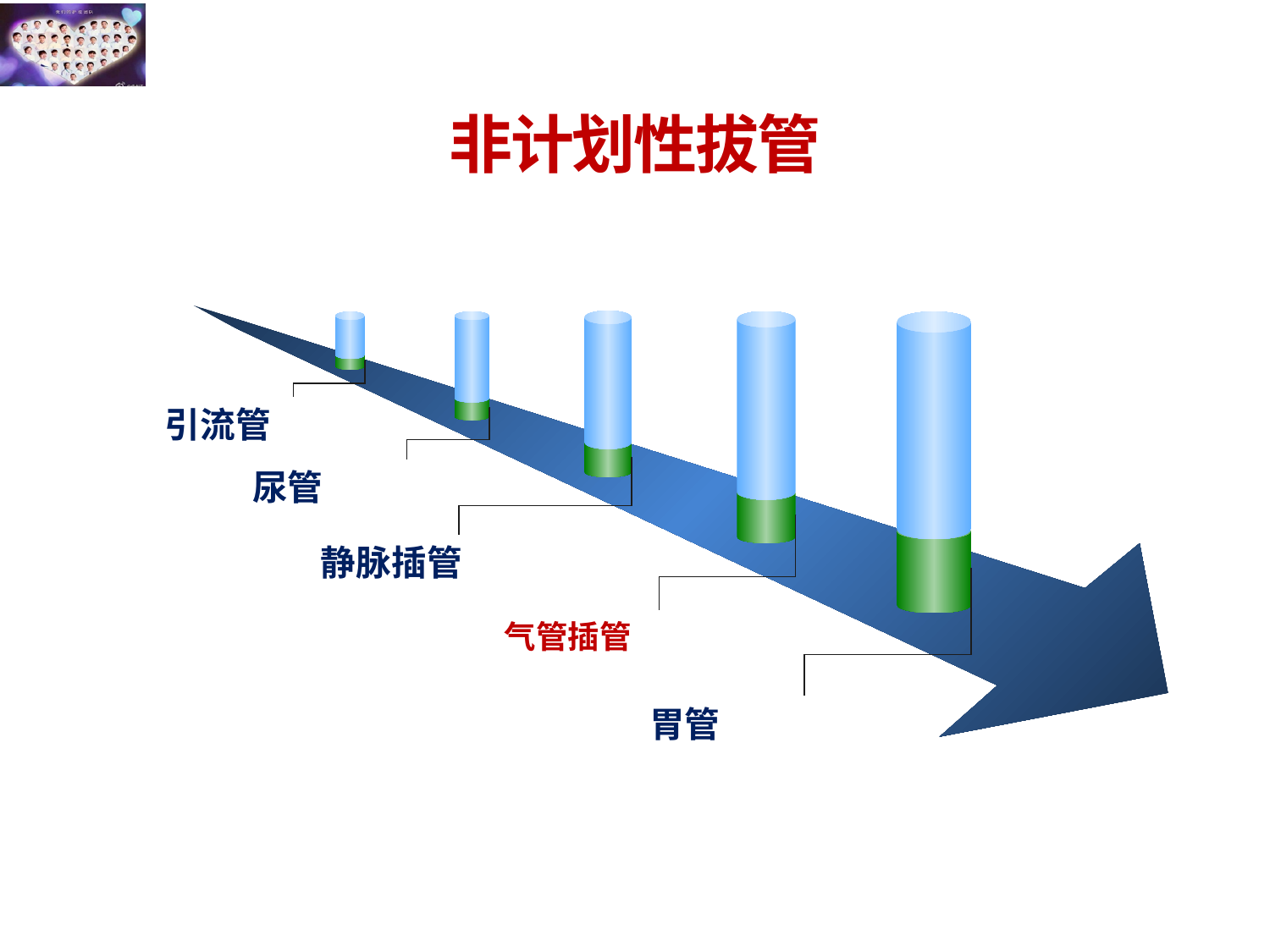

# 非计划性拔管

Level 1
Level 5
Level 4
Level 2
Level 3

 引流管

尿管

 静脉插管
气管插管
胃管